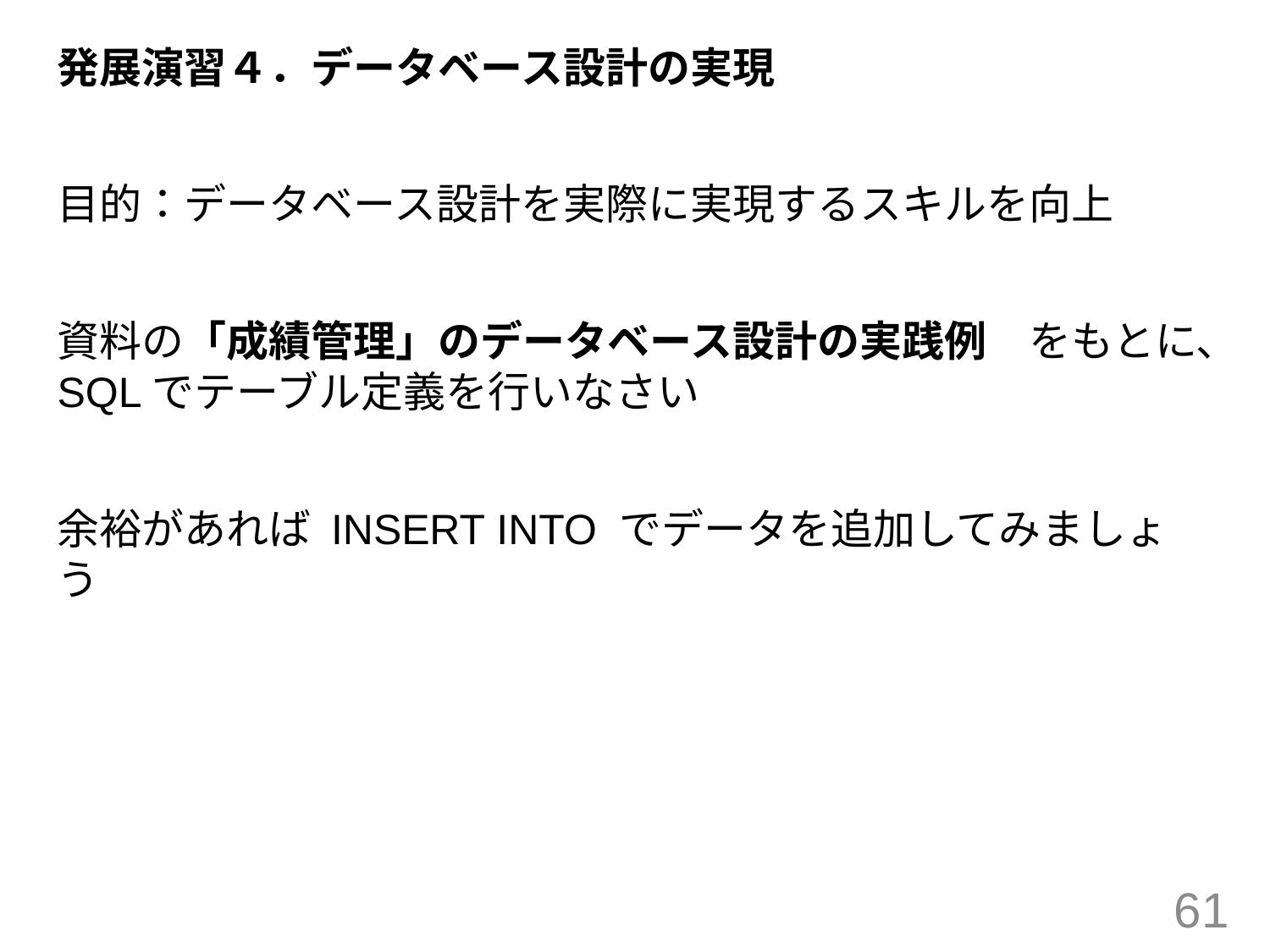

発展演習４．データベース設計の実現

目的：データベース設計を実際に実現するスキルを向上

資料の「成績管理」のデータベース設計の実践例　をもとに、SQLでテーブル定義を行いなさい

余裕があれば INSERT INTO でデータを追加してみましょう
61